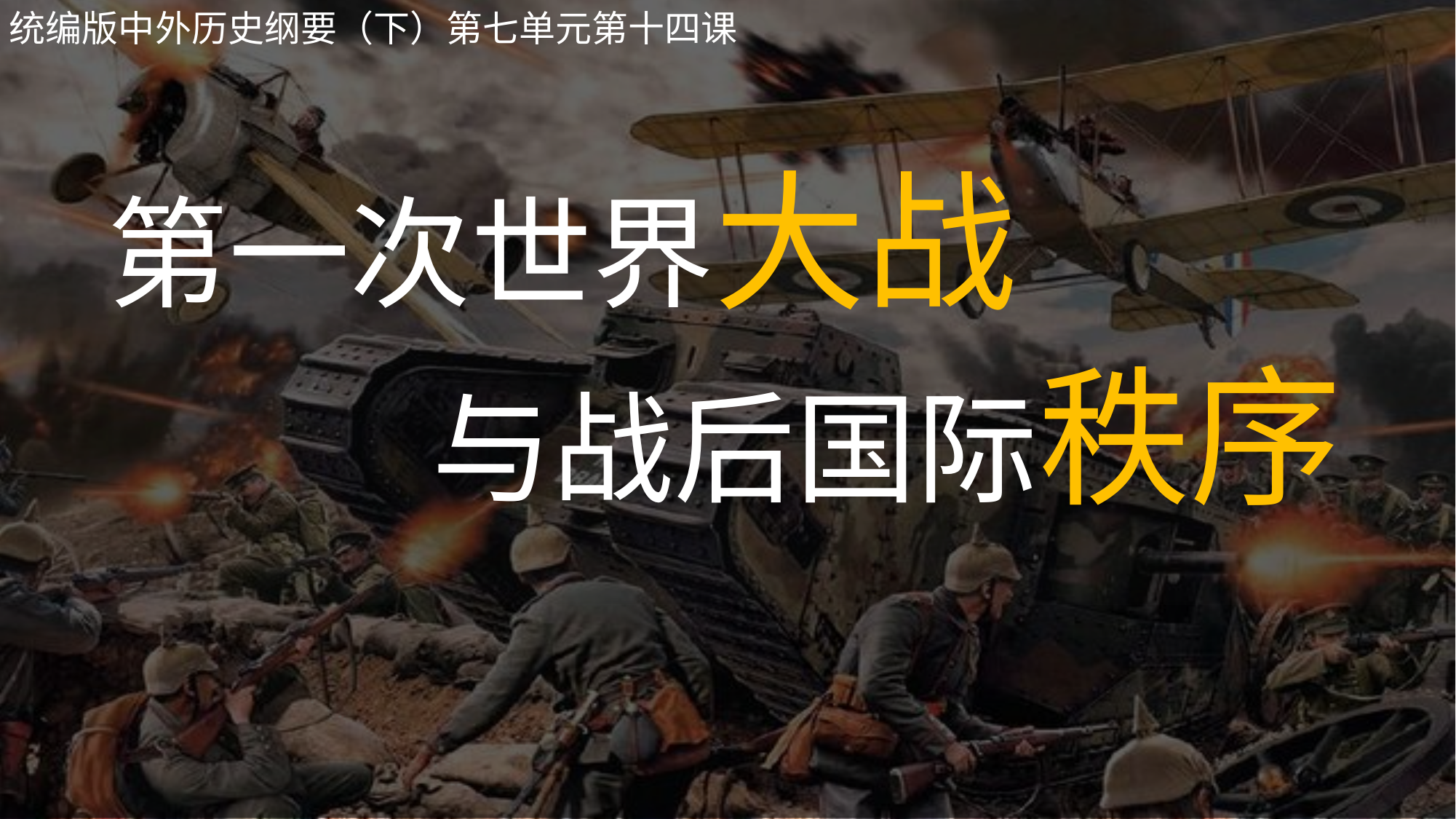

统编版中外历史纲要（下）第七单元第十四课

第一次世界大战
与战后国际秩序